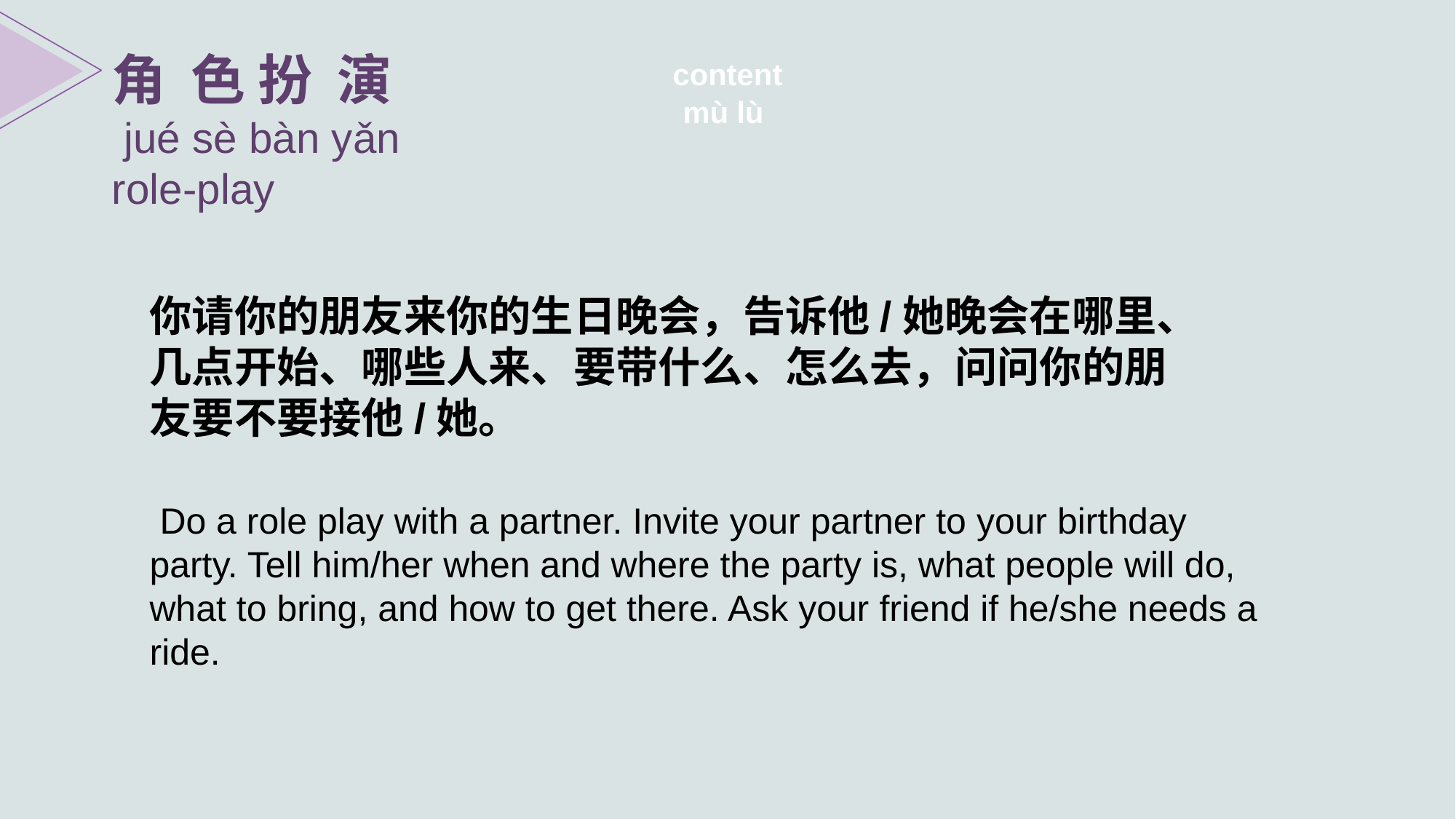

角  色 扮  演
 jué sè bàn yǎn
role-play
content
mù lù
你请你的朋友来你的生日晚会，告诉他/她晚会在哪里、几点开始、哪些人来、要带什么、怎么去，问问你的朋友要不要接他/她。
 Do a role play with a partner. Invite your partner to your birthday party. Tell him/her when and where the party is, what people will do, what to bring, and how to get there. Ask your friend if he/she needs a ride.